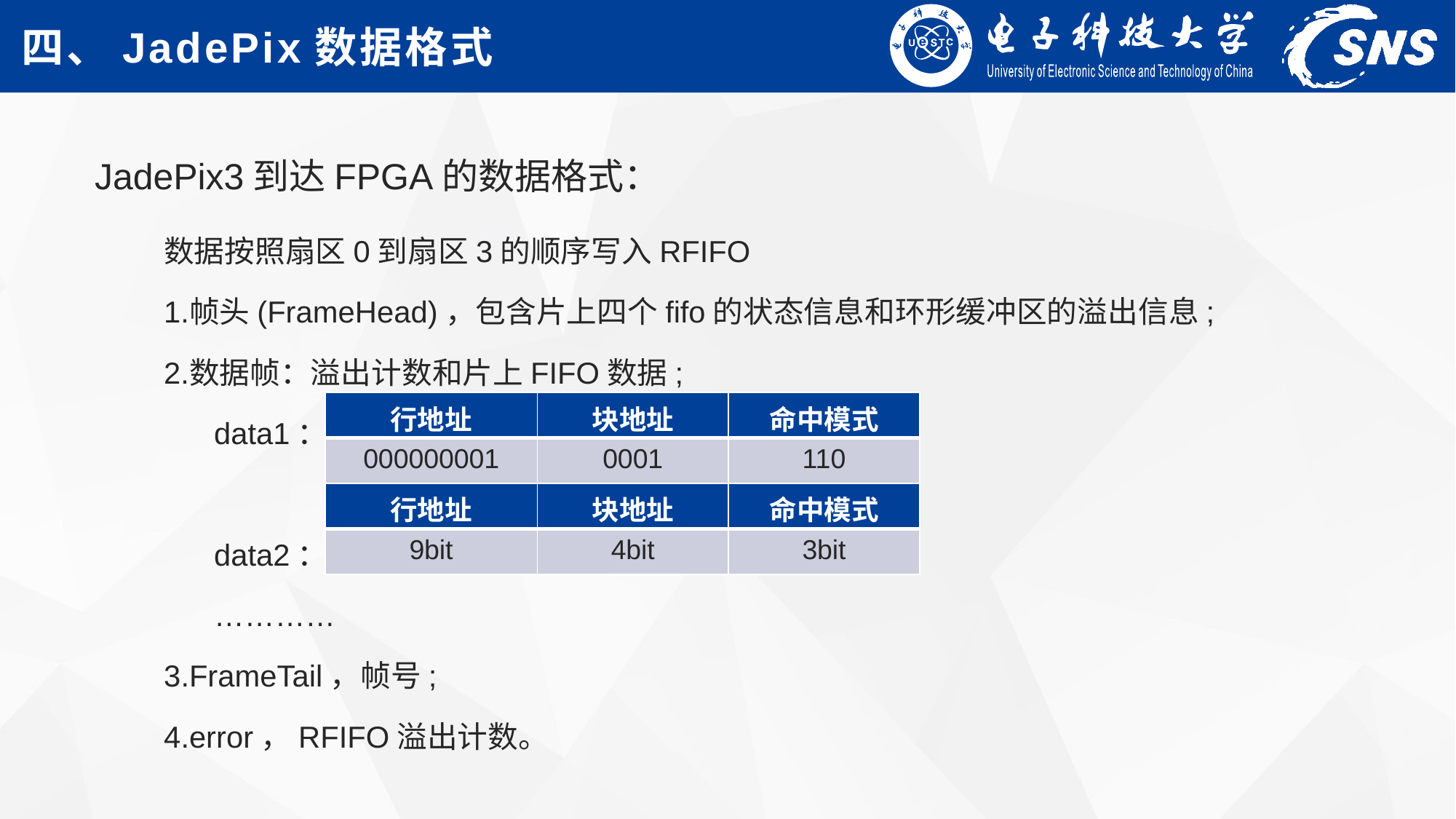

# 四、JadePix数据格式
JadePix3到达FPGA的数据格式：
数据按照扇区0到扇区3的顺序写入RFIFO
帧头(FrameHead)，包含片上四个fifo的状态信息和环形缓冲区的溢出信息;
数据帧：溢出计数和片上FIFO数据;
      data1：

      data2：
      …………
3.FrameTail，帧号;
4.error，RFIFO溢出计数。
| 行地址 | 块地址 | 命中模式 |
| --- | --- | --- |
| 000000001 | 0001 | 110 |
| 行地址 | 块地址 | 命中模式 |
| --- | --- | --- |
| 9bit | 4bit | 3bit |
33